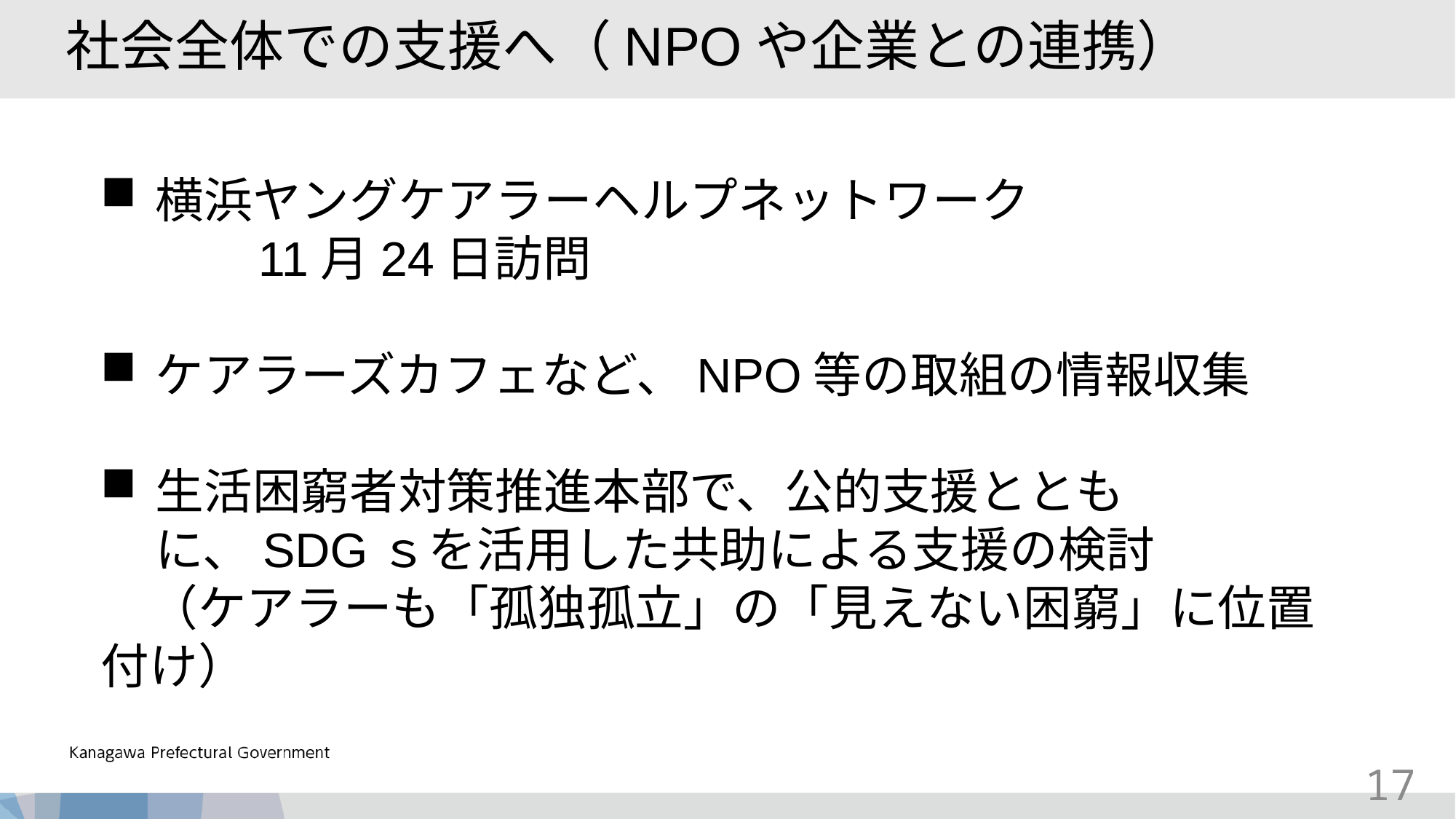

社会全体での支援へ（NPOや企業との連携）
横浜ヤングケアラーヘルプネットワーク
　　　11月24日訪問

ケアラーズカフェなど、NPO等の取組の情報収集

生活困窮者対策推進本部で、公的支援とともに、SDGｓを活用した共助による支援の検討
　（ケアラーも「孤独孤立」の「見えない困窮」に位置付け）
17